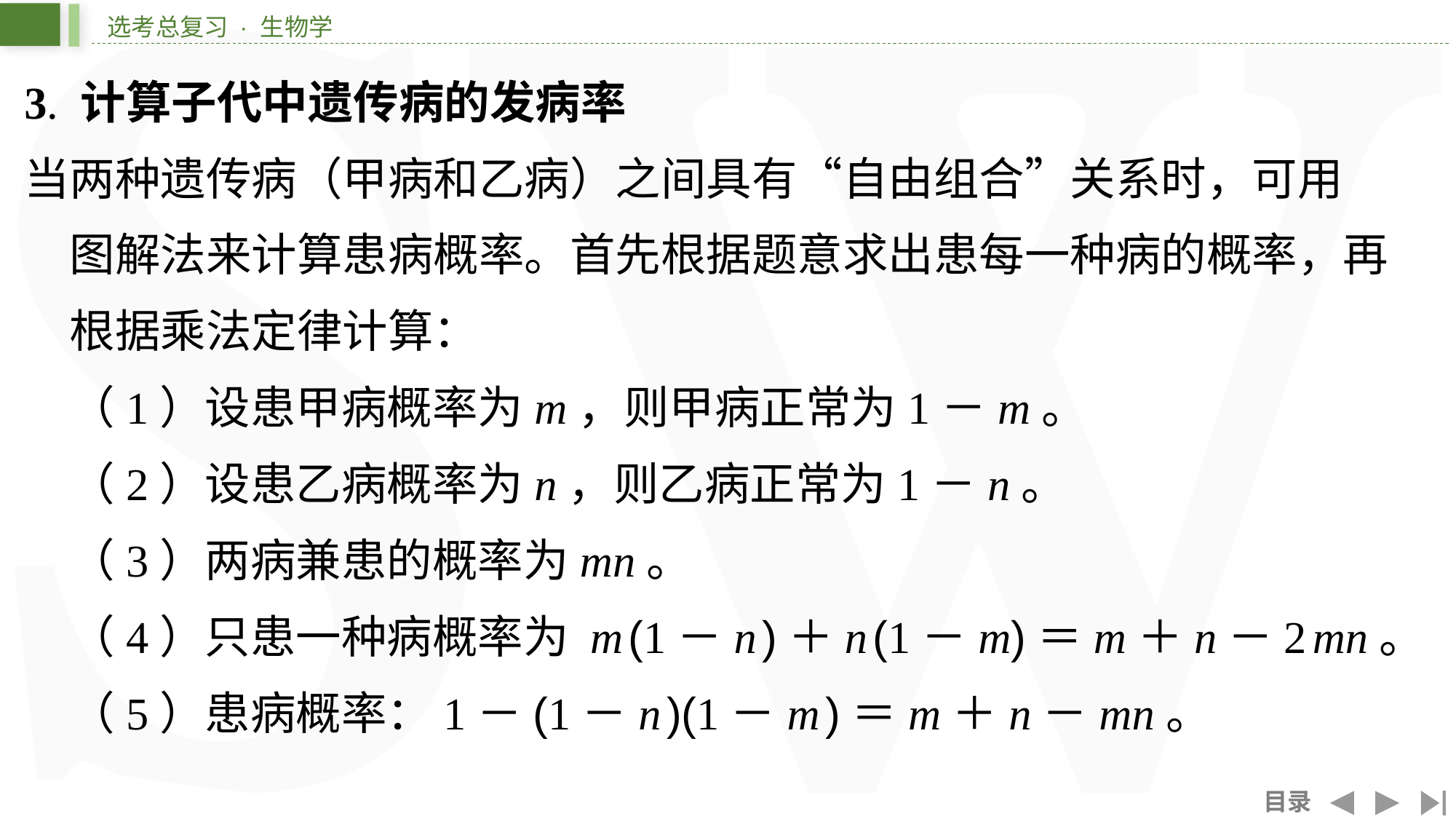

3. 计算子代中遗传病的发病率
当两种遗传病（甲病和乙病）之间具有“自由组合”关系时，可用
图解法来计算患病概率。首先根据题意求出患每一种病的概率，再
根据乘法定律计算：
（1）设患甲病概率为 m ，则甲病正常为1－ m 。
（2）设患乙病概率为 n ，则乙病正常为1－ n 。
（3）两病兼患的概率为 mn 。
（4）只患一种病概率为  m (1－ n )＋ n (1－ m)＝ m ＋ n －2 mn 。
（5）患病概率：1－(1－ n )(1－ m ) ＝ m ＋ n － mn 。